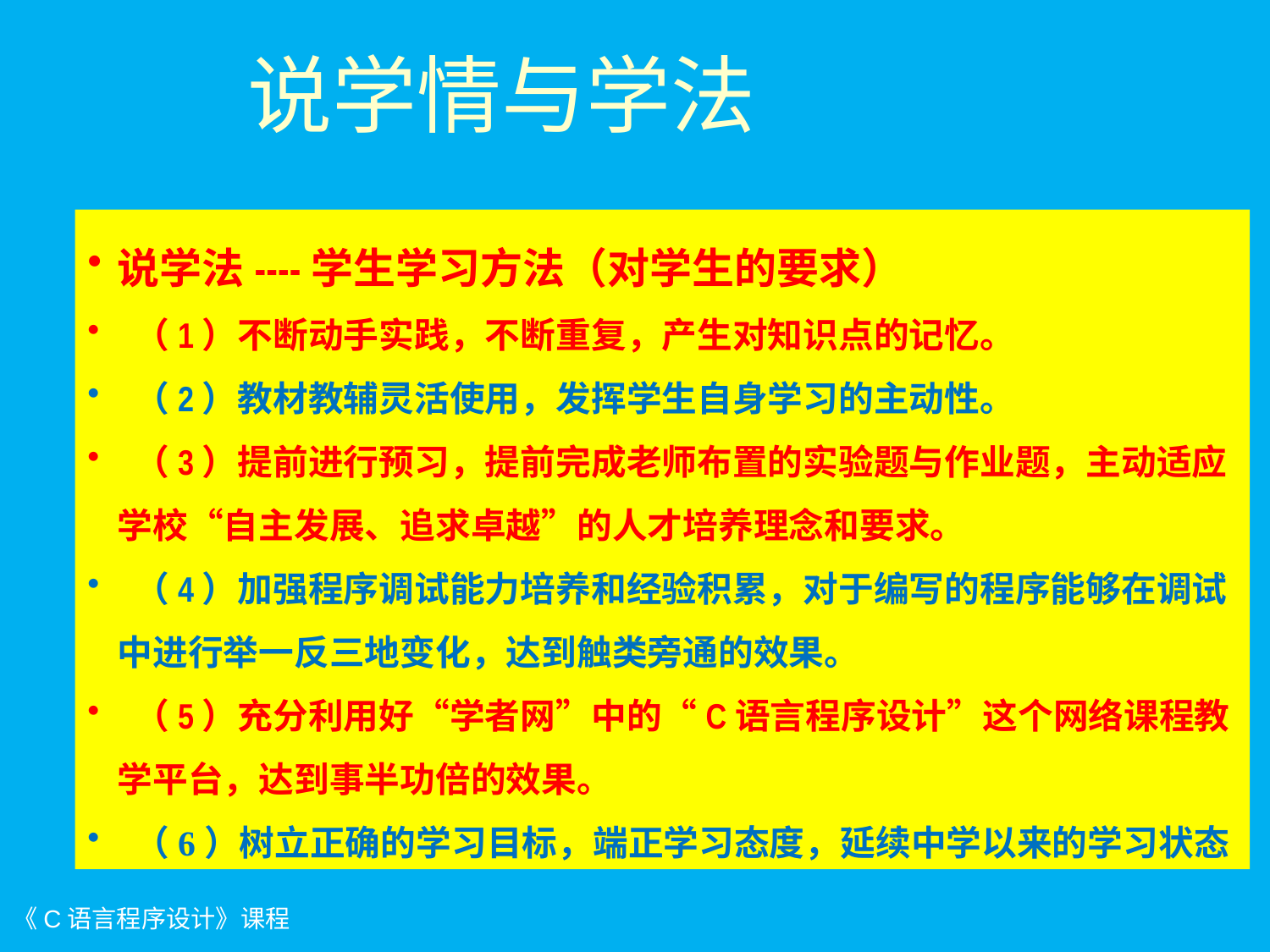

# 说学情与学法
说学法----学生学习方法（对学生的要求）
 （1）不断动手实践，不断重复，产生对知识点的记忆。
 （2）教材教辅灵活使用，发挥学生自身学习的主动性。
 （3）提前进行预习，提前完成老师布置的实验题与作业题，主动适应学校“自主发展、追求卓越”的人才培养理念和要求。
 （4）加强程序调试能力培养和经验积累，对于编写的程序能够在调试中进行举一反三地变化，达到触类旁通的效果。
 （5）充分利用好“学者网”中的“C语言程序设计”这个网络课程教学平台，达到事半功倍的效果。
 （6）树立正确的学习目标，端正学习态度，延续中学以来的学习状态
《C语言程序设计》课程